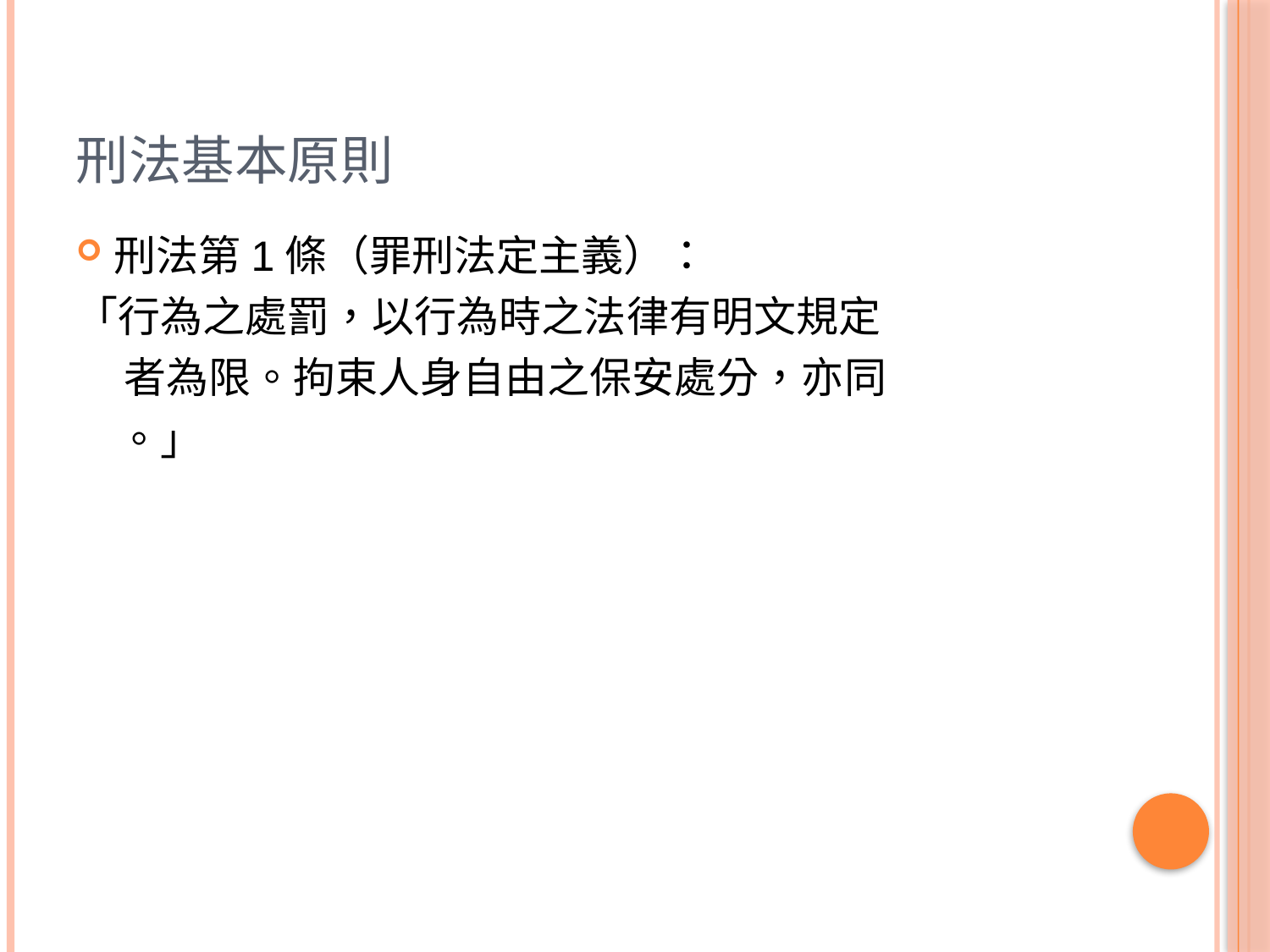

# 刑法基本原則
刑法第1條（罪刑法定主義）：
「行為之處罰，以行為時之法律有明文規定
    者為限。拘束人身自由之保安處分，亦同
　。」